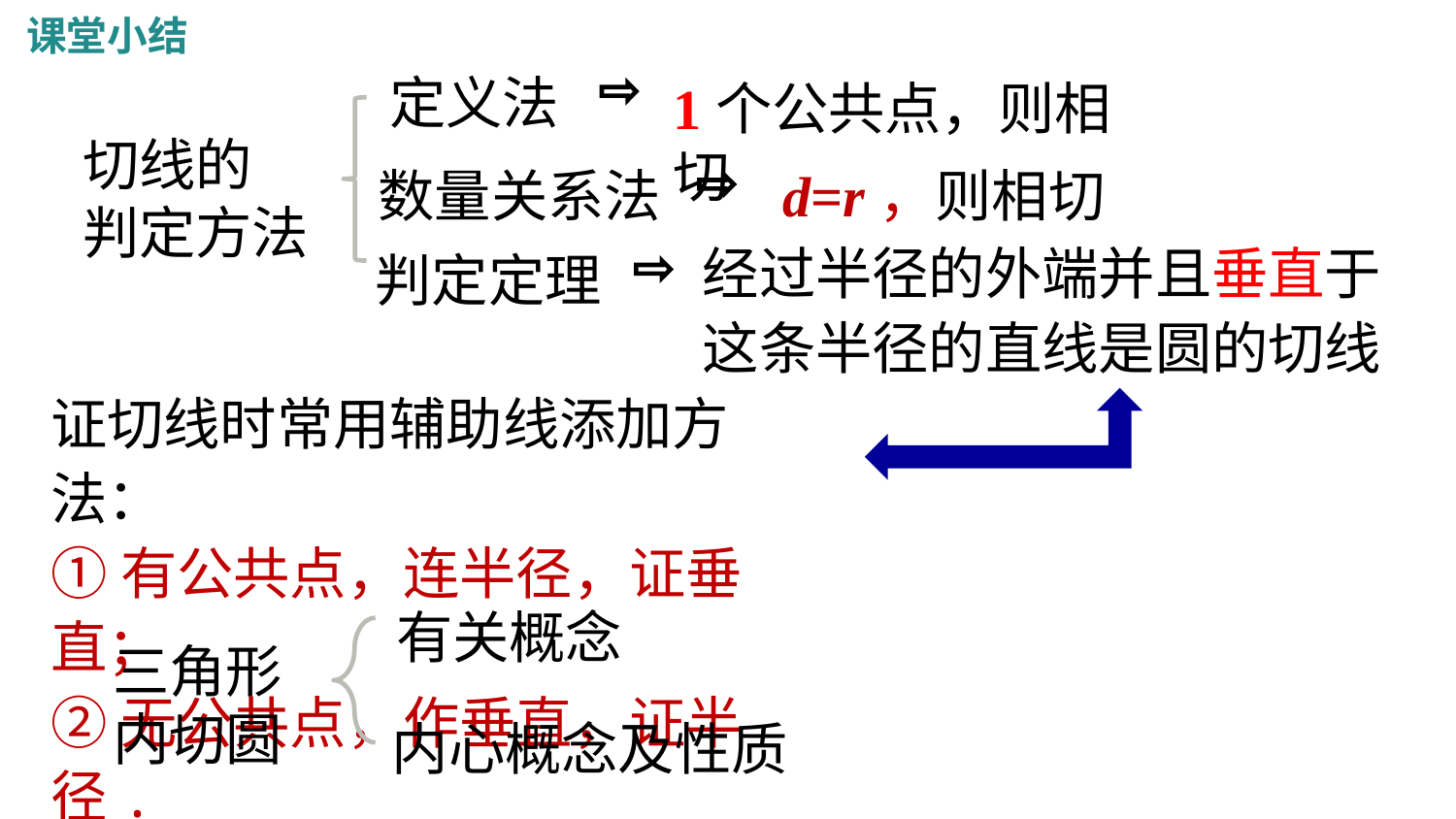

课堂小结
定义法
1个公共点，则相切

切线的
判定方法
数量关系法
d=r，则相切

经过半径的外端并且垂直于这条半径的直线是圆的切线
判定定理

证切线时常用辅助线添加方法：
①有公共点，连半径，证垂直；
②无公共点，作垂直，证半径.

有关概念

三角形内切圆
内心概念及性质